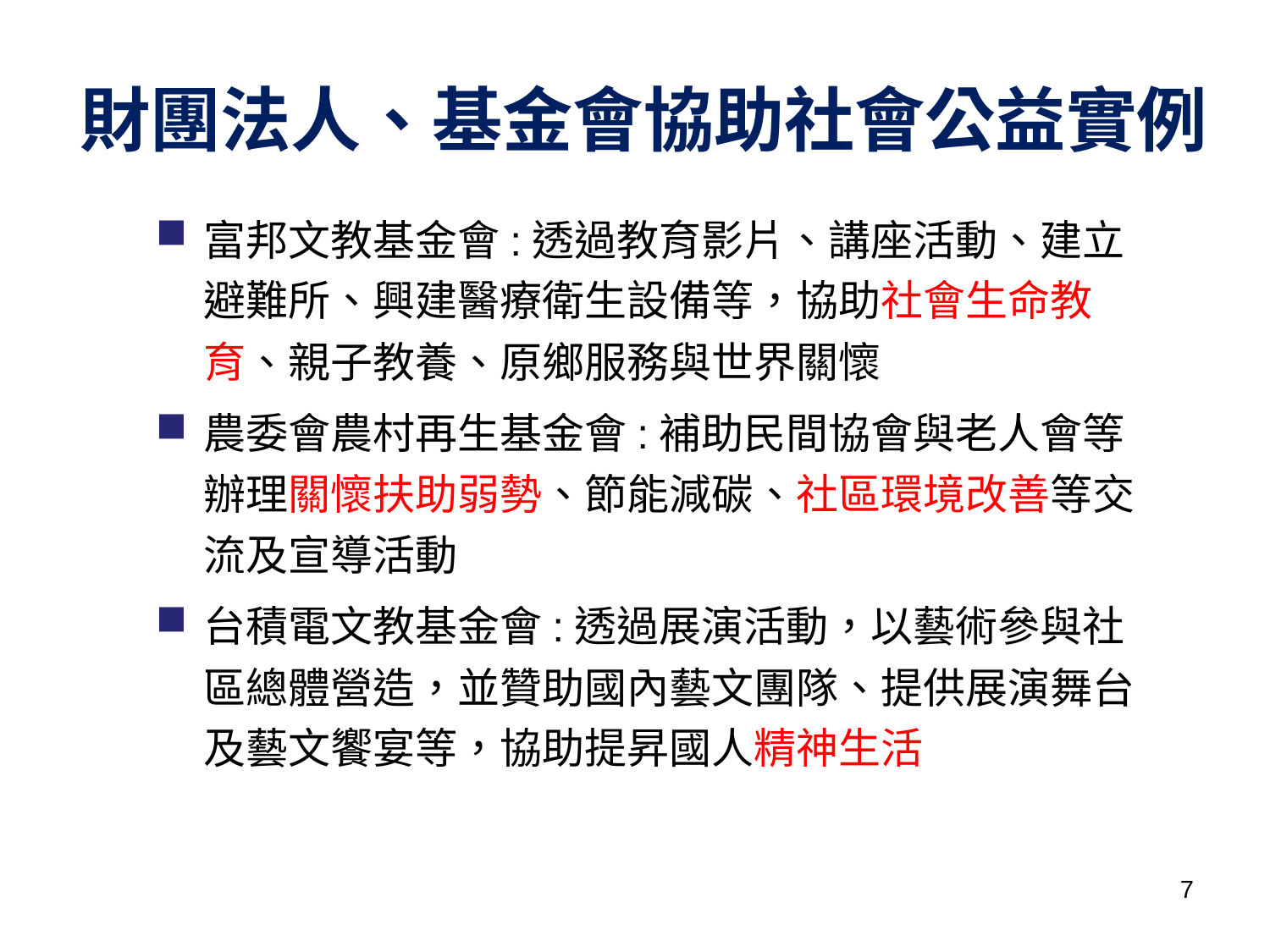

# 財團法人、基金會協助社會公益實例
富邦文教基金會:透過教育影片、講座活動、建立避難所、興建醫療衛生設備等，協助社會生命教育、親子教養、原鄉服務與世界關懷
農委會農村再生基金會:補助民間協會與老人會等辦理關懷扶助弱勢、節能減碳、社區環境改善等交流及宣導活動
台積電文教基金會:透過展演活動，以藝術參與社區總體營造，並贊助國內藝文團隊、提供展演舞台及藝文饗宴等，協助提昇國人精神生活

7